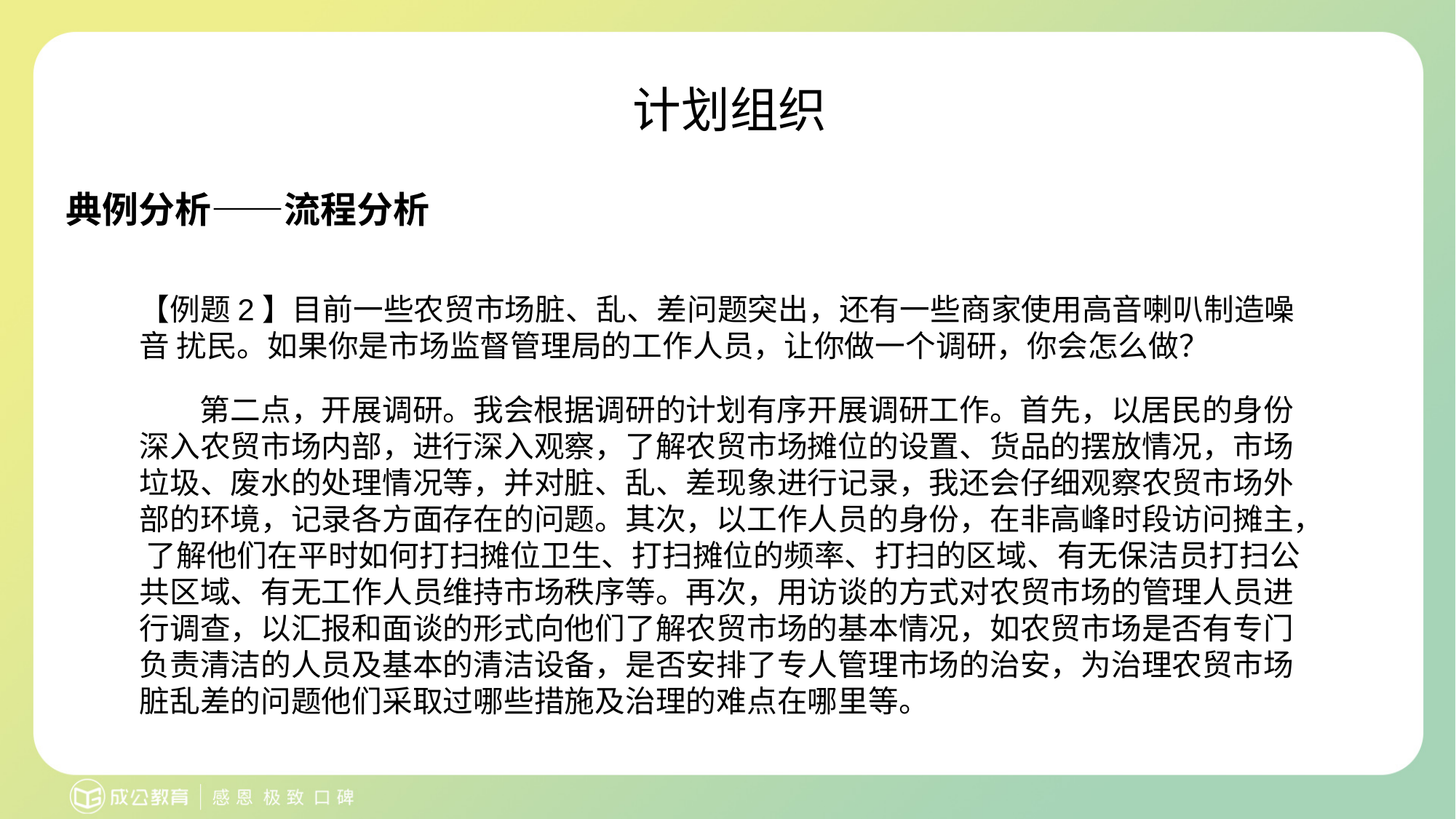

计划组织
典例分析——流程分析
【例题2】目前一些农贸市场脏、乱、差问题突出，还有一些商家使用高音喇叭制造噪音 扰民。如果你是市场监督管理局的工作人员，让你做一个调研，你会怎么做？
第二点，开展调研。我会根据调研的计划有序开展调研工作。首先，以居民的身份 深入农贸市场内部，进行深入观察，了解农贸市场摊位的设置、货品的摆放情况，市场 垃圾、废水的处理情况等，并对脏、乱、差现象进行记录，我还会仔细观察农贸市场外 部的环境，记录各方面存在的问题。其次，以工作人员的身份，在非高峰时段访问摊主， 了解他们在平时如何打扫摊位卫生、打扫摊位的频率、打扫的区域、有无保洁员打扫公 共区域、有无工作人员维持市场秩序等。再次，用访谈的方式对农贸市场的管理人员进 行调查，以汇报和面谈的形式向他们了解农贸市场的基本情况，如农贸市场是否有专门 负责清洁的人员及基本的清洁设备，是否安排了专人管理市场的治安，为治理农贸市场 脏乱差的问题他们采取过哪些措施及治理的难点在哪里等。